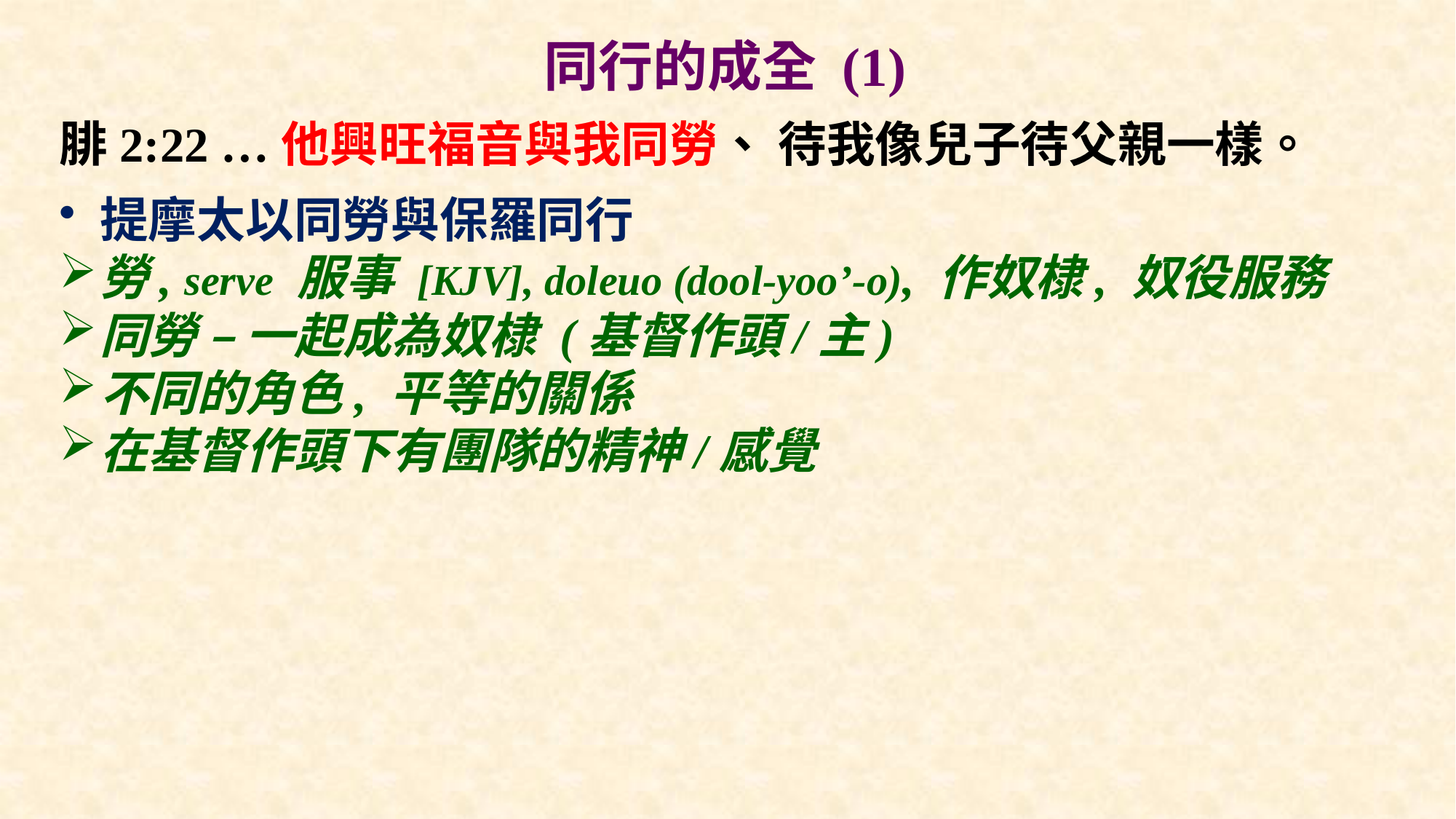

# 同行的成全 (1)
腓2:22 …他興旺福音與我同勞、 待我像兒子待父親一樣。
提摩太以同勞與保羅同行
勞, serve 服事 [KJV], doleuo (dool-yoo’-o), 作奴棣, 奴役服務
同勞 – 一起成為奴棣 (基督作頭/主)
不同的角色, 平等的關係
在基督作頭下有團隊的精神/感覺